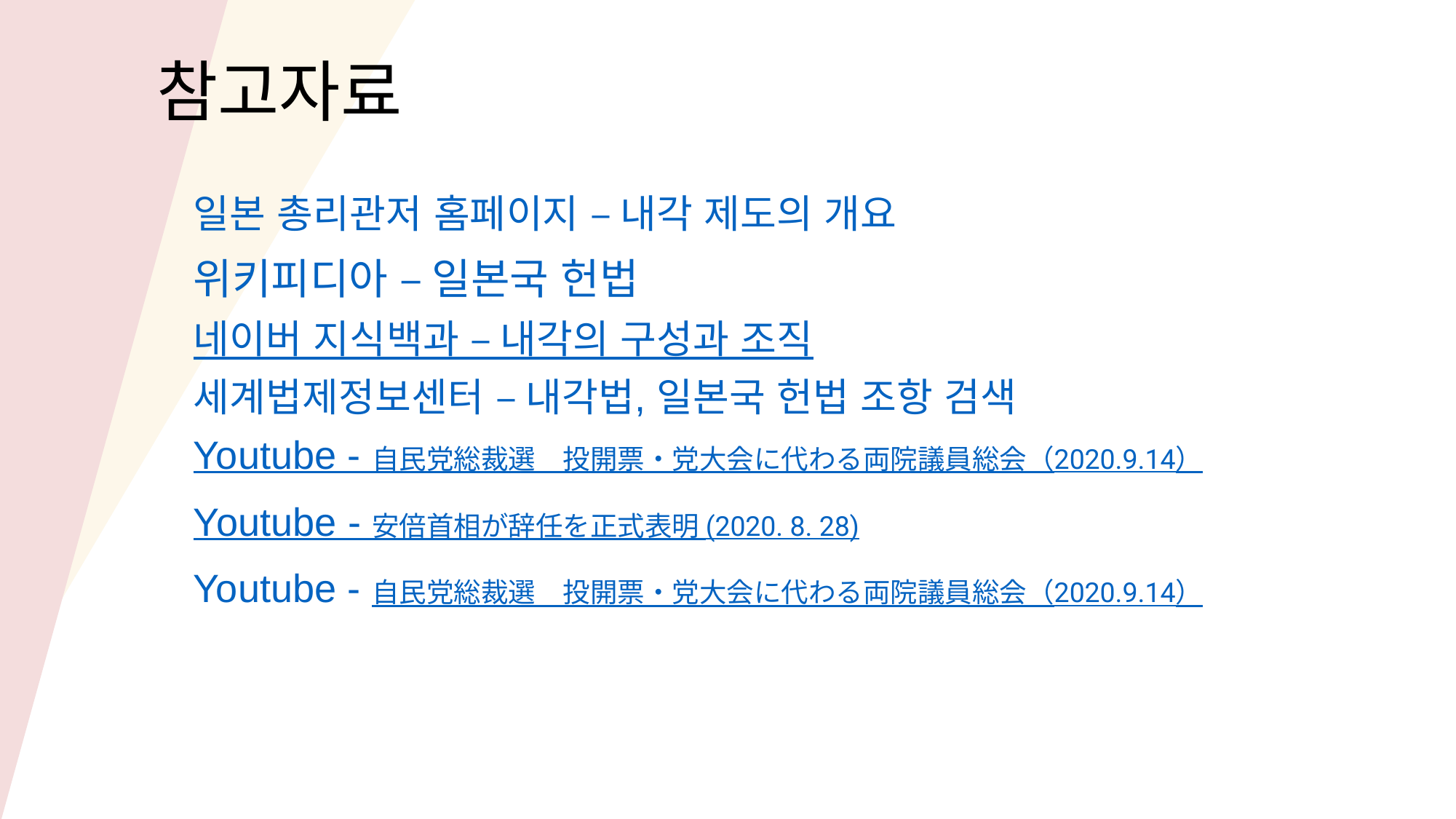

참고자료
일본 총리관저 홈페이지 – 내각 제도의 개요
위키피디아 – 일본국 헌법
네이버 지식백과 – 내각의 구성과 조직
세계법제정보센터 – 내각법, 일본국 헌법 조항 검색
Youtube - 自民党総裁選　投開票・党大会に代わる両院議員総会（2020.9.14）

Youtube - 安倍首相が辞任を正式表明 (2020. 8. 28)

Youtube - 自民党総裁選　投開票・党大会に代わる両院議員総会（2020.9.14）